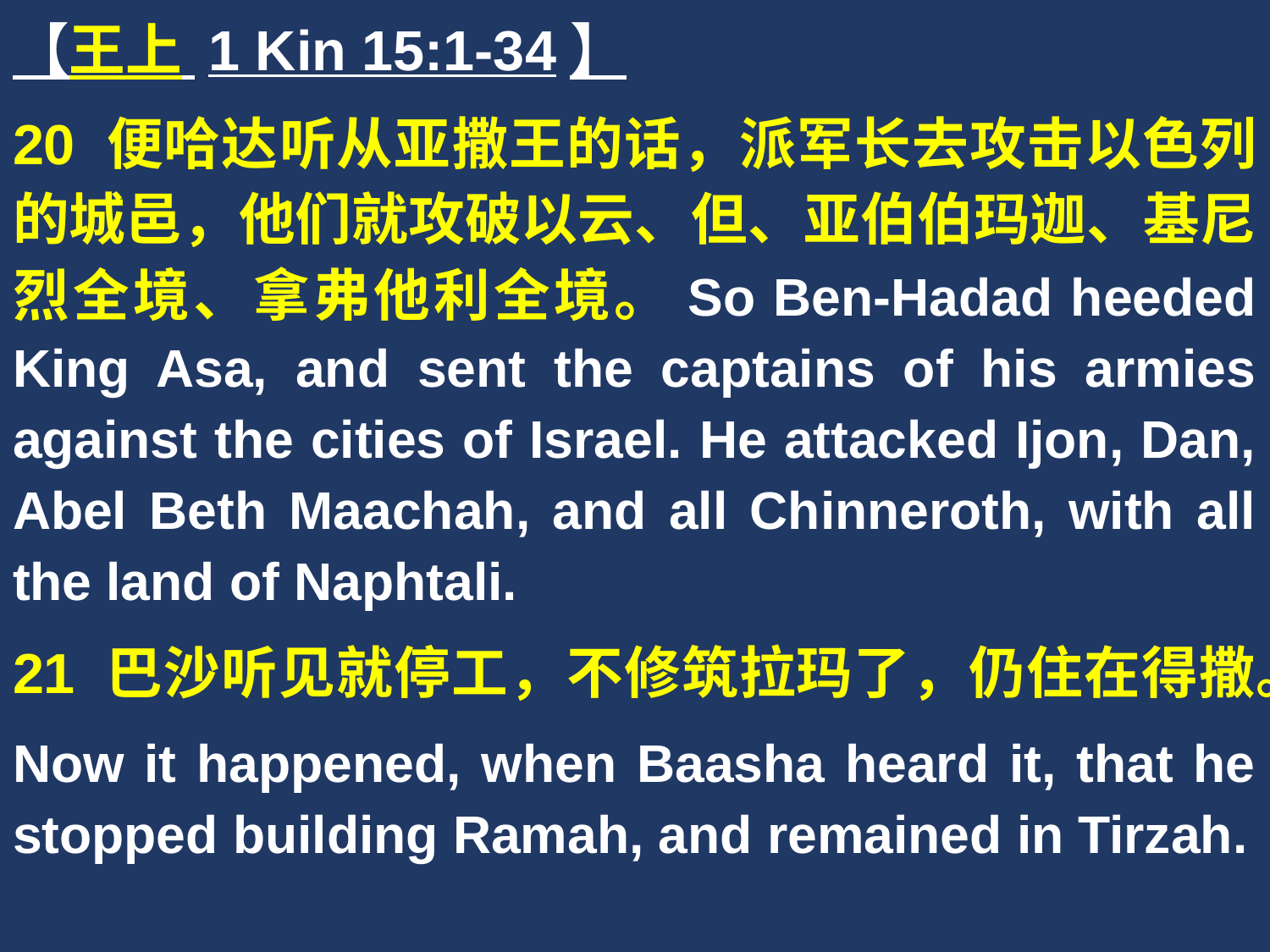

【王上 1 Kin 15:1-34】
20 便哈达听从亚撒王的话，派军长去攻击以色列的城邑，他们就攻破以云、但、亚伯伯玛迦、基尼烈全境、拿弗他利全境。So Ben-Hadad heeded King Asa, and sent the captains of his armies against the cities of Israel. He attacked Ijon, Dan, Abel Beth Maachah, and all Chinneroth, with all the land of Naphtali.
21 巴沙听见就停工，不修筑拉玛了，仍住在得撒。
Now it happened, when Baasha heard it, that he stopped building Ramah, and remained in Tirzah.